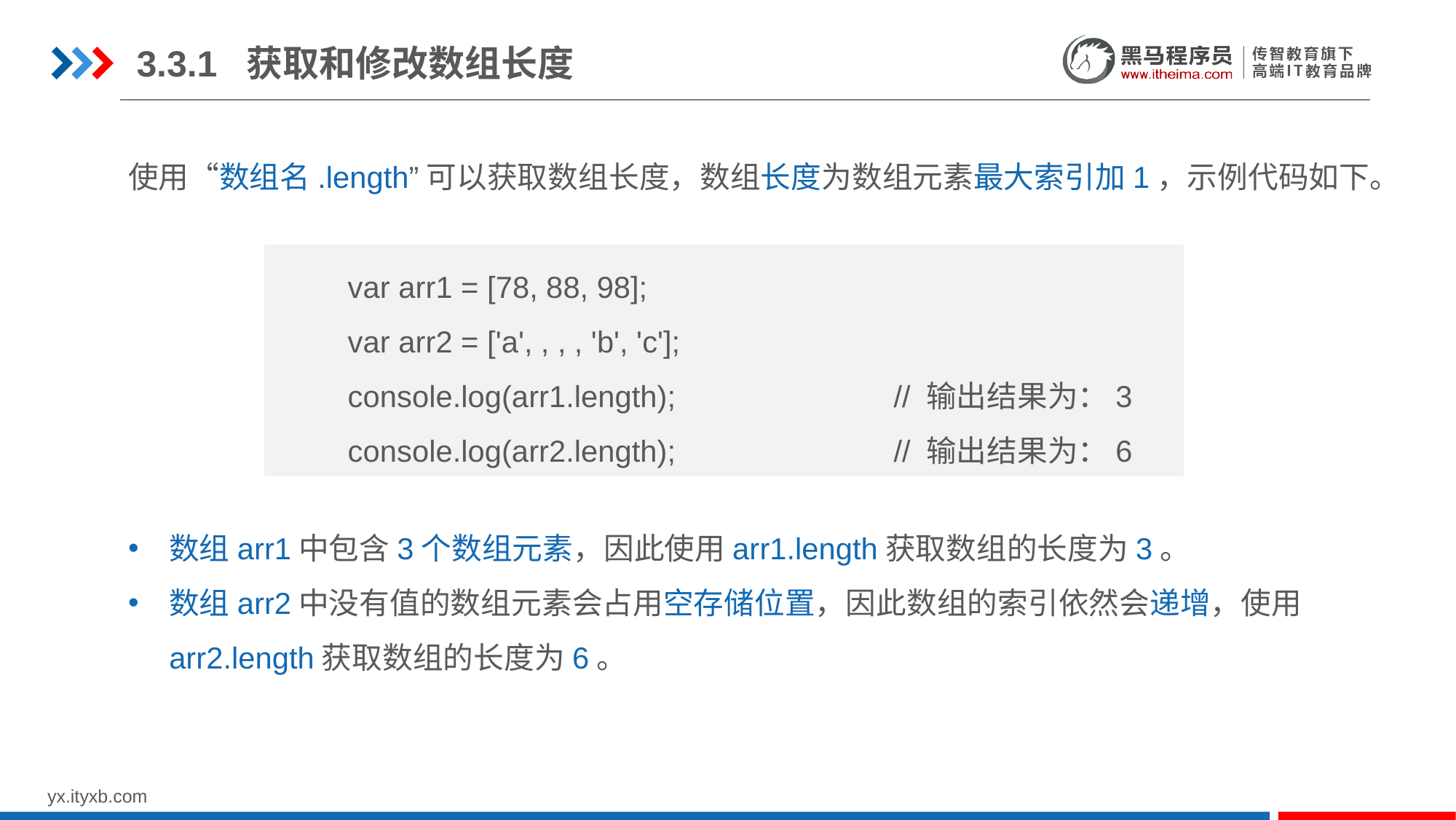

3.3.1  获取和修改数组长度
使用“数组名.length”可以获取数组长度，数组长度为数组元素最大索引加1，示例代码如下。

数组arr1中包含3个数组元素，因此使用arr1.length获取数组的长度为3。
数组arr2中没有值的数组元素会占用空存储位置，因此数组的索引依然会递增，使用arr2.length获取数组的长度为6。
var arr1 = [78, 88, 98];
var arr2 = ['a', , , , 'b', 'c'];
console.log(arr1.length);		// 输出结果为：3
console.log(arr2.length);		// 输出结果为：6